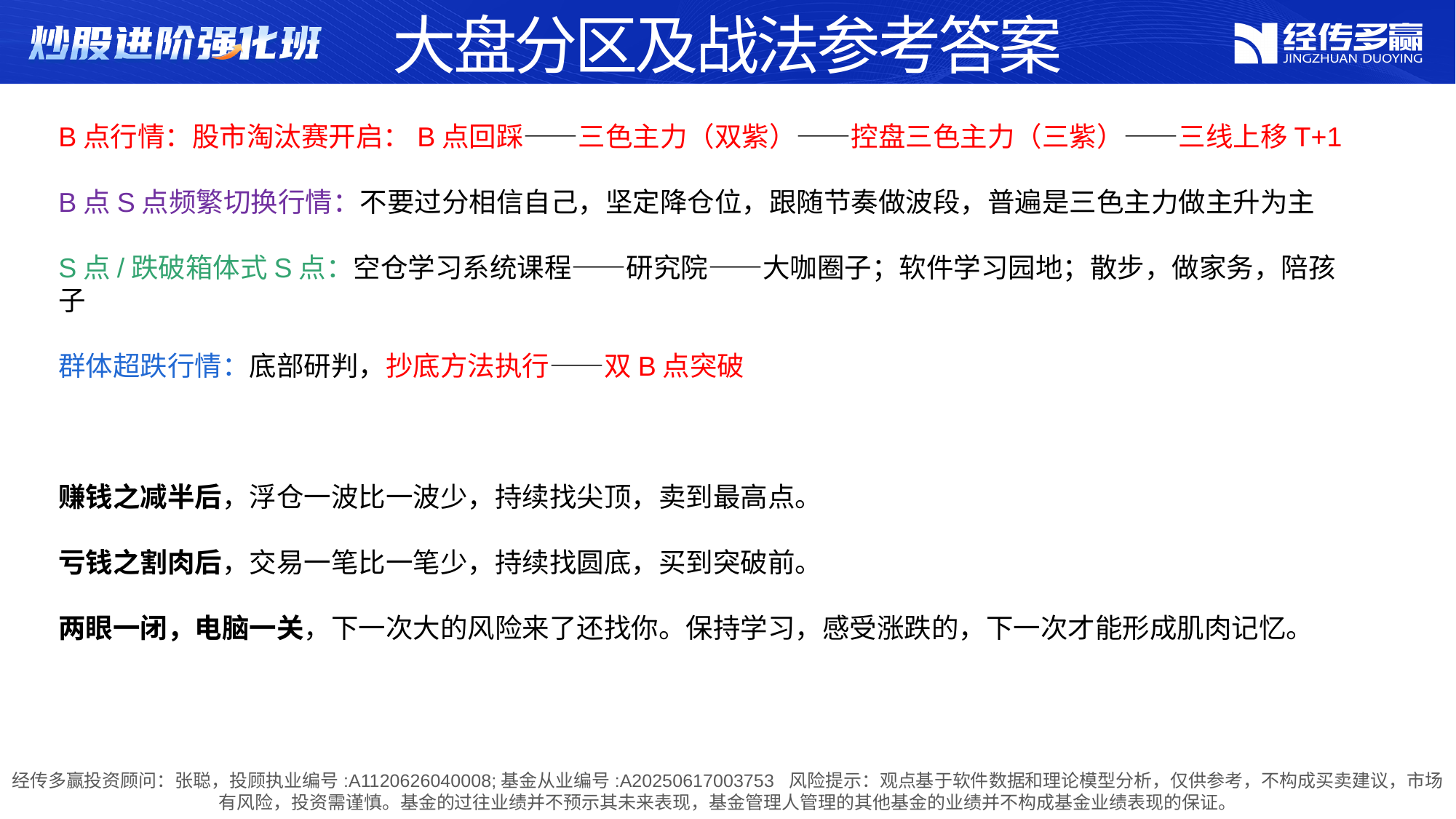

大盘分区及战法参考答案
B点行情：股市淘汰赛开启：B点回踩——三色主力（双紫）——控盘三色主力（三紫）——三线上移T+1

B点S点频繁切换行情：不要过分相信自己，坚定降仓位，跟随节奏做波段，普遍是三色主力做主升为主

S点/跌破箱体式S点：空仓学习系统课程——研究院——大咖圈子；软件学习园地；散步，做家务，陪孩子

群体超跌行情：底部研判，抄底方法执行——双B点突破

赚钱之减半后，浮仓一波比一波少，持续找尖顶，卖到最高点。

亏钱之割肉后，交易一笔比一笔少，持续找圆底，买到突破前。

两眼一闭，电脑一关，下一次大的风险来了还找你。保持学习，感受涨跌的，下一次才能形成肌肉记忆。